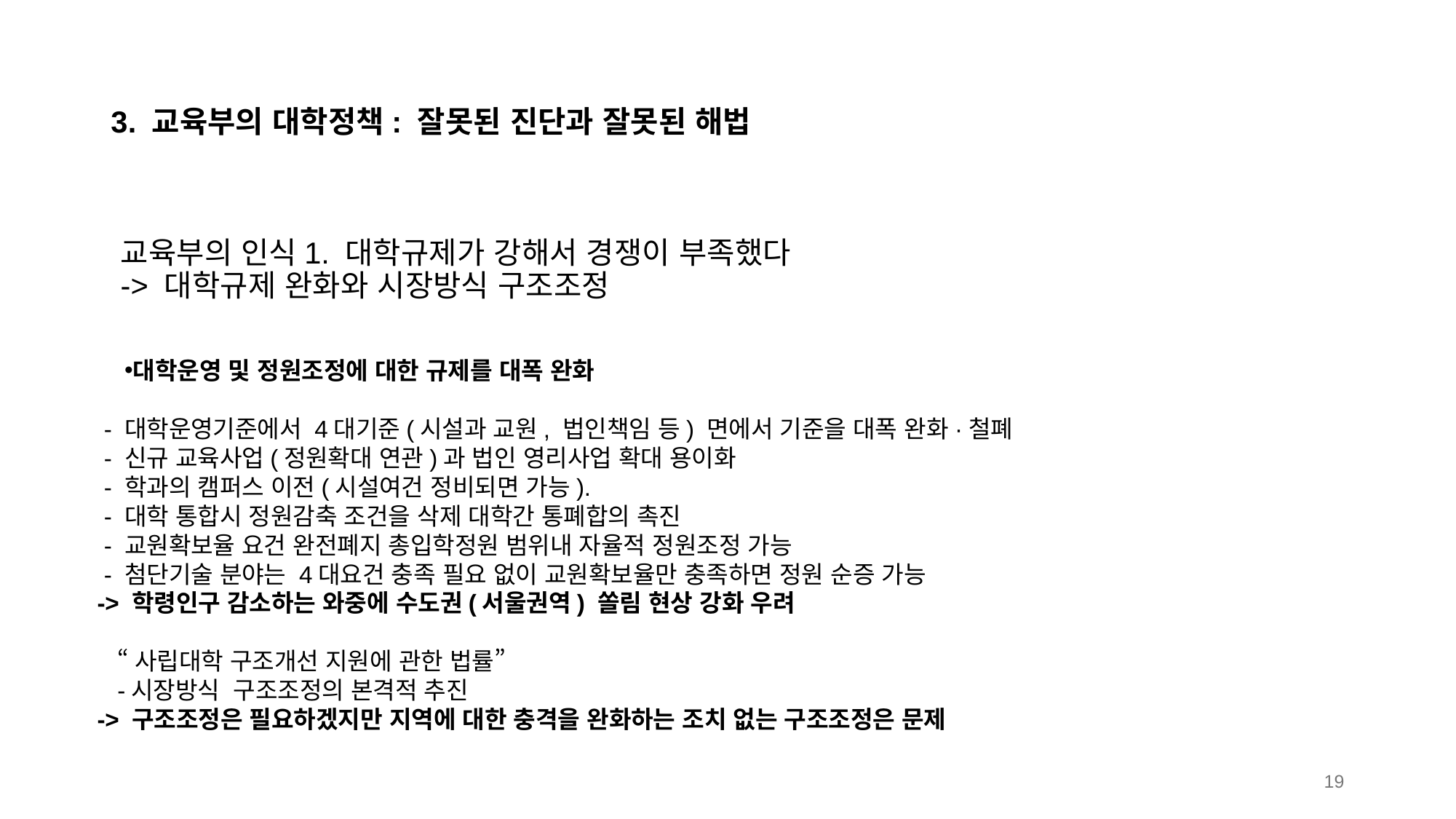

3. 교육부의 대학정책: 잘못된 진단과 잘못된 해법
# 교육부의 인식1. 대학규제가 강해서 경쟁이 부족했다 -> 대학규제 완화와 시장방식 구조조정
대학운영 및 정원조정에 대한 규제를 대폭 완화

 - 대학운영기준에서 4대기준(시설과 교원, 법인책임 등) 면에서 기준을 대폭 완화·철폐
 - 신규 교육사업(정원확대 연관)과 법인 영리사업 확대 용이화
 - 학과의 캠퍼스 이전(시설여건 정비되면 가능).
 - 대학 통합시 정원감축 조건을 삭제 대학간 통폐합의 촉진
 - 교원확보율 요건 완전폐지 총입학정원 범위내 자율적 정원조정 가능
 - 첨단기술 분야는 4대요건 충족 필요 없이 교원확보율만 충족하면 정원 순증 가능
-> 학령인구 감소하는 와중에 수도권(서울권역) 쏠림 현상 강화 우려

   “사립대학 구조개선 지원에 관한 법률”
   -시장방식  구조조정의 본격적 추진
-> 구조조정은 필요하겠지만 지역에 대한 충격을 완화하는 조치 없는 구조조정은 문제

19